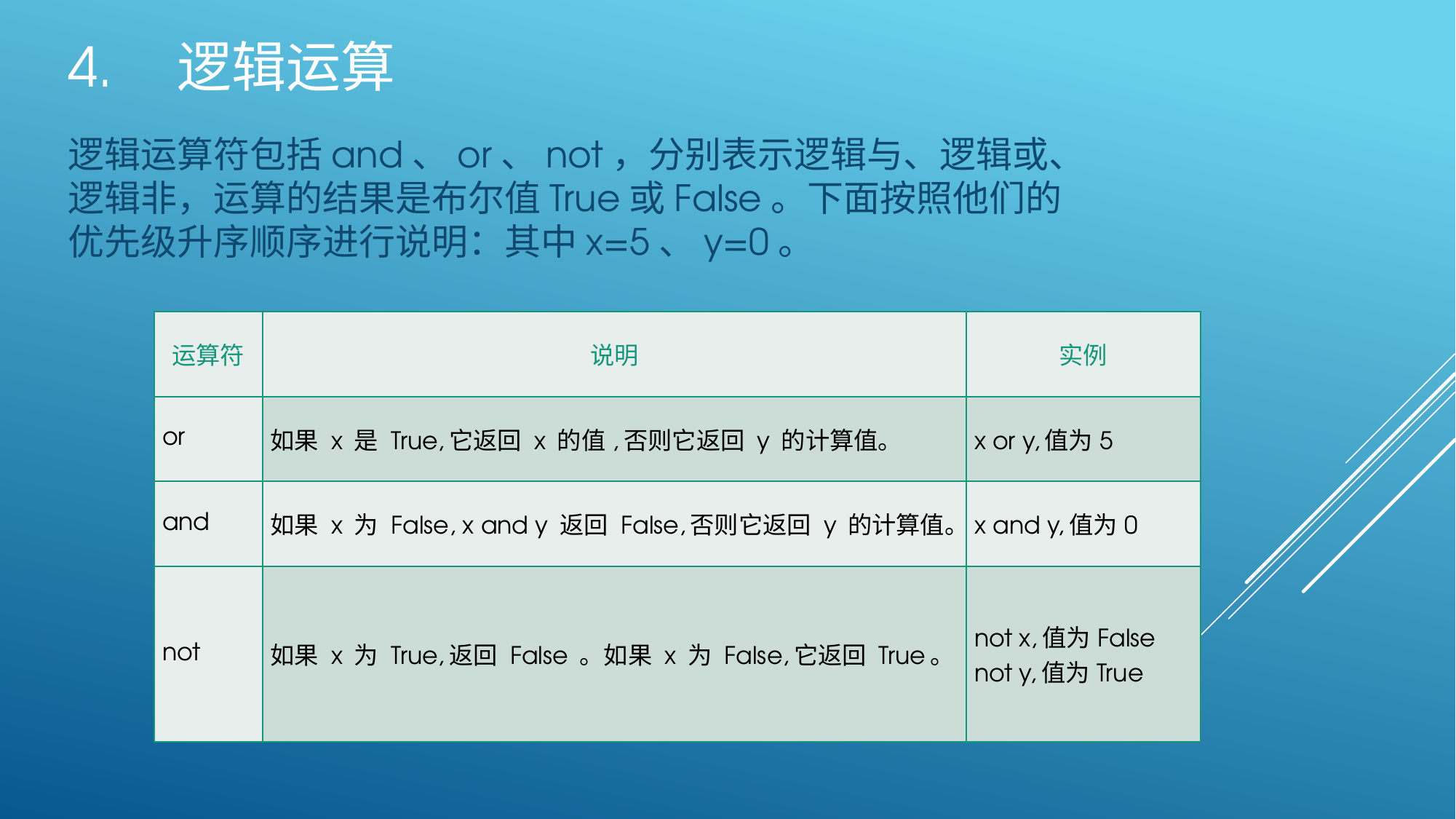

# 4.	逻辑运算
逻辑运算符包括and、or、not，分别表示逻辑与、逻辑或、逻辑非，运算的结果是布尔值True或False。下面按照他们的优先级升序顺序进行说明：其中x=5、y=0。
| 运算符 | 说明 | 实例 |
| --- | --- | --- |
| or | 如果 x 是 True,它返回 x 的值,否则它返回 y 的计算值。 | x or y,值为5 |
| and | 如果 x 为 False, x and y 返回 False,否则它返回 y 的计算值。 | x and y,值为0 |
| not | 如果 x 为 True,返回 False 。如果 x 为 False,它返回 True。 | not x,值为False not y,值为True |